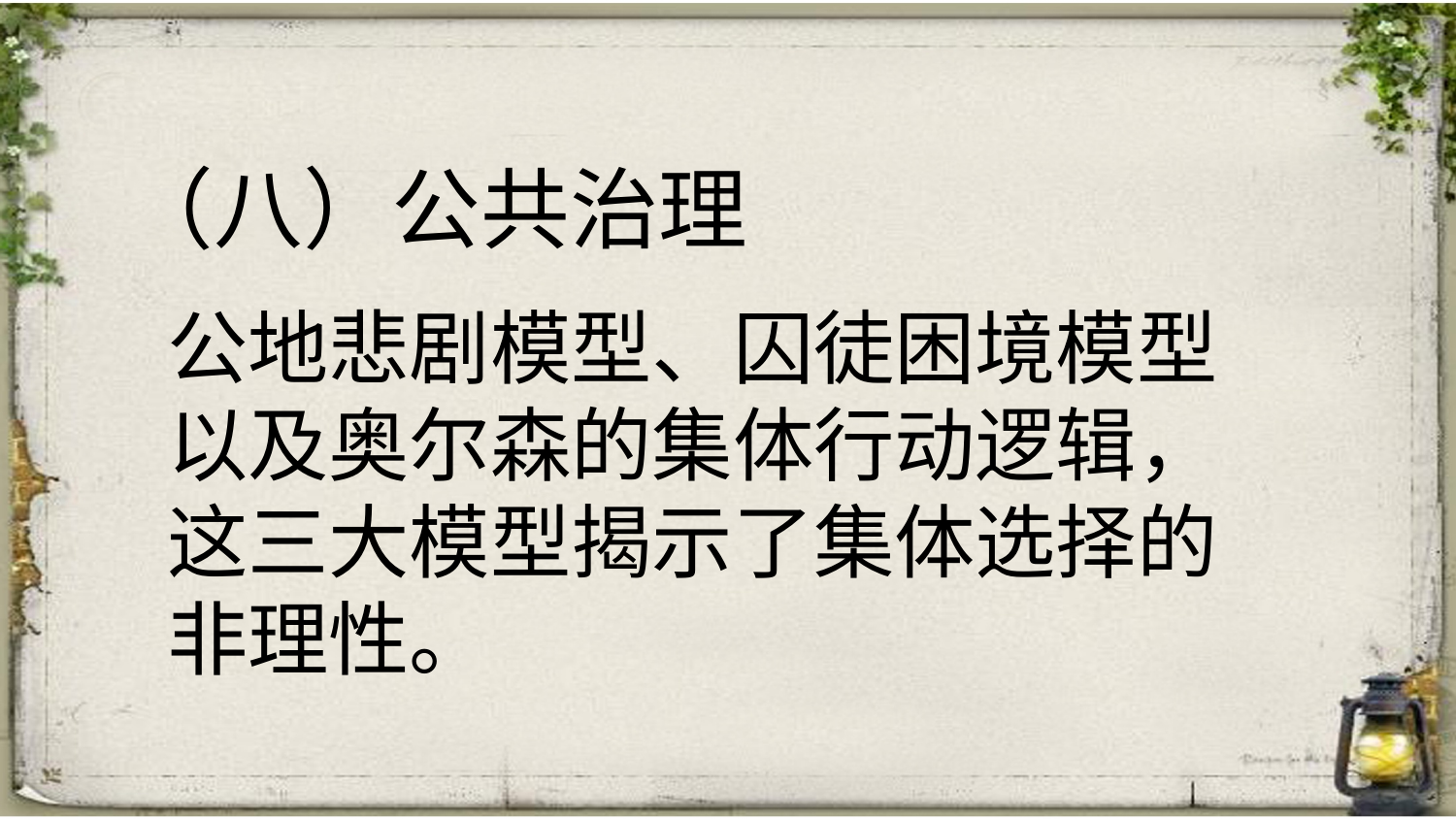

（八）公共治理
公地悲剧模型、囚徒困境模型以及奥尔森的集体行动逻辑，这三大模型揭示了集体选择的非理性。